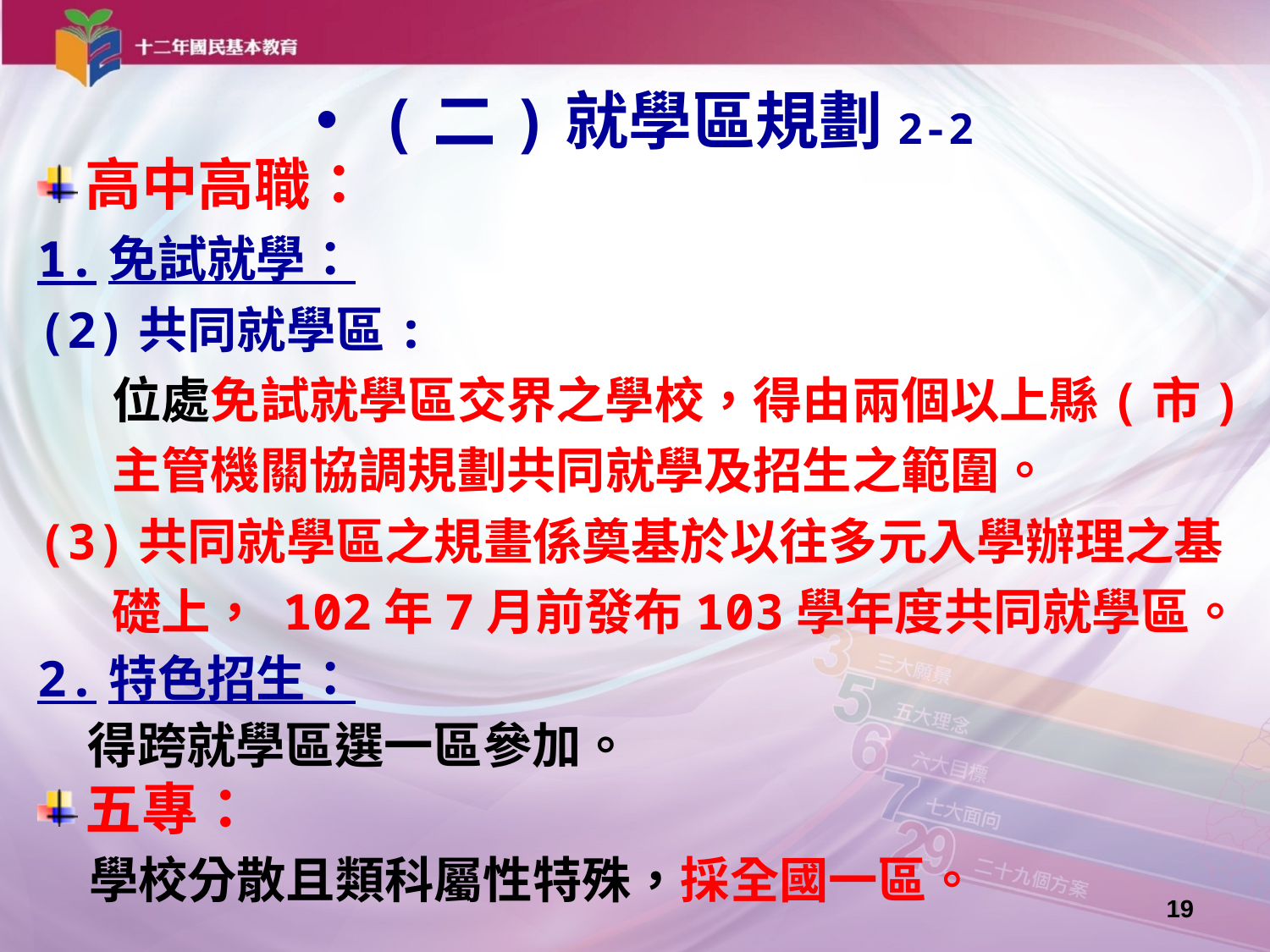

(二)就學區規劃2-2
高中高職：
1.免試就學：
(2)共同就學區:
位處免試就學區交界之學校，得由兩個以上縣(市)主管機關協調規劃共同就學及招生之範圍。
(3)共同就學區之規畫係奠基於以往多元入學辦理之基礎上， 102年7月前發布103學年度共同就學區。
2.特色招生：
得跨就學區選一區參加。
五專：
學校分散且類科屬性特殊，採全國一區。
19
19